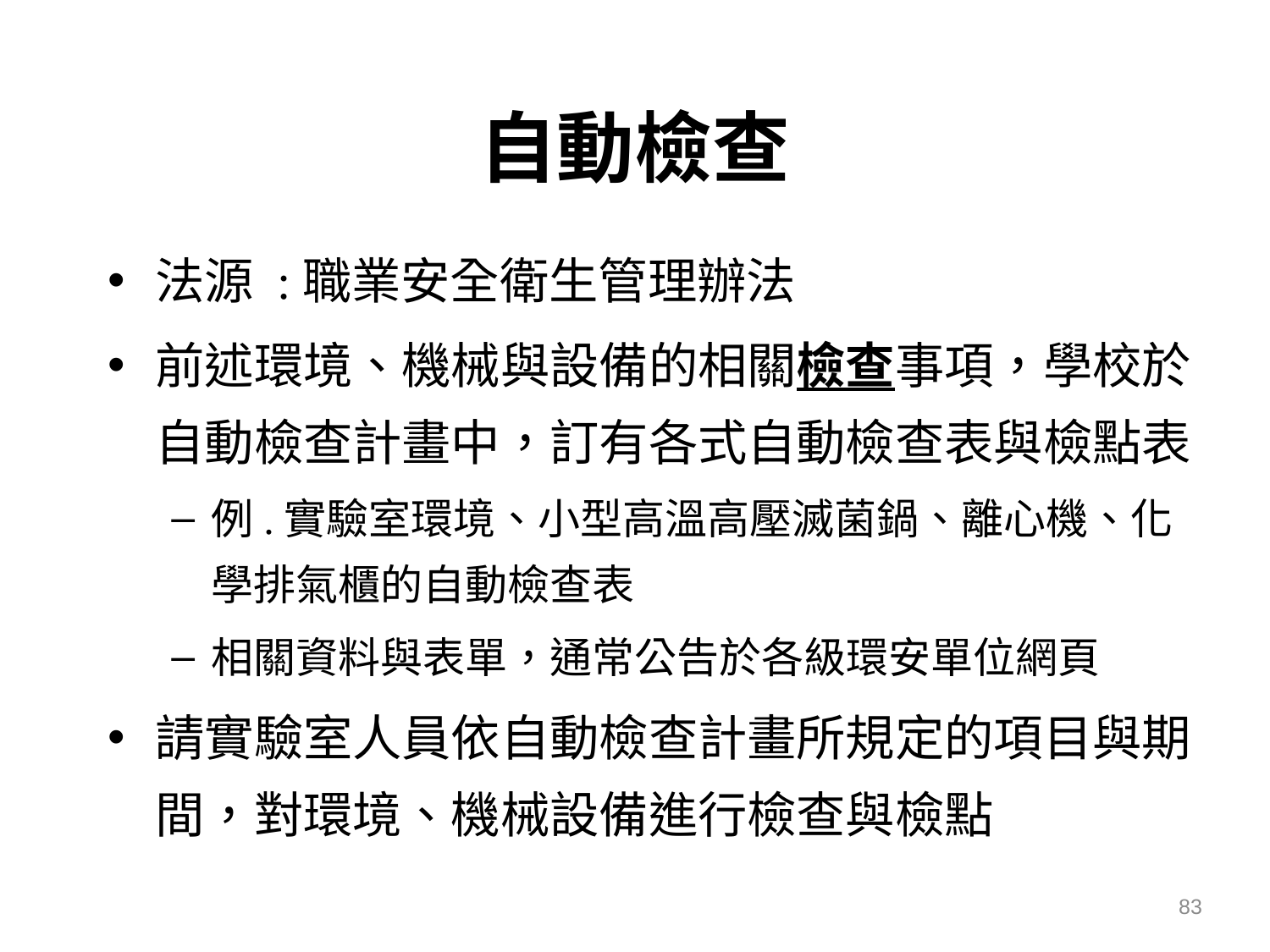

# 自動檢查
法源 :職業安全衛生管理辦法
前述環境、機械與設備的相關檢查事項，學校於自動檢查計畫中，訂有各式自動檢查表與檢點表
例.實驗室環境、小型高溫高壓滅菌鍋、離心機、化學排氣櫃的自動檢查表
相關資料與表單，通常公告於各級環安單位網頁
請實驗室人員依自動檢查計畫所規定的項目與期間，對環境、機械設備進行檢查與檢點

83